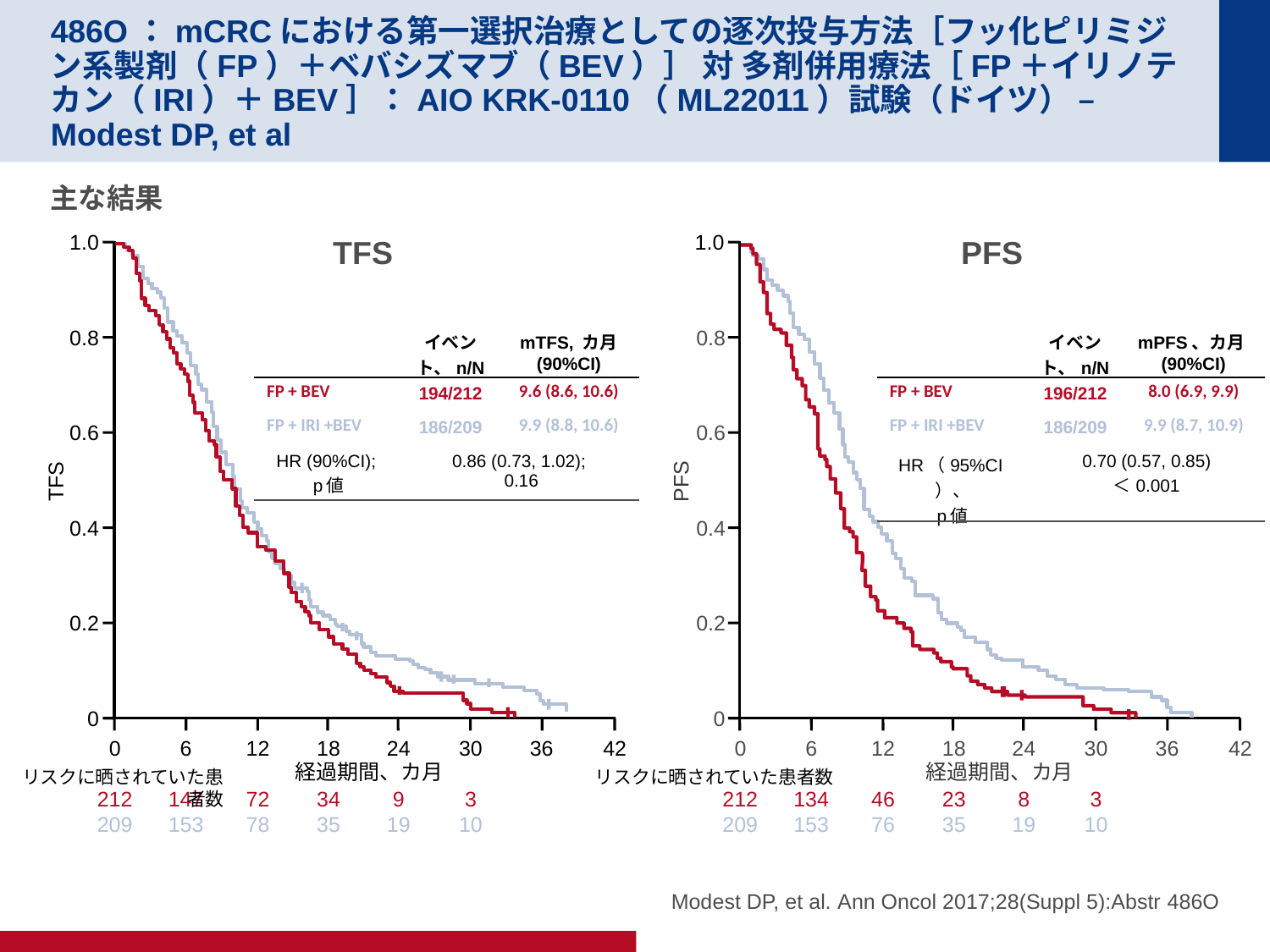

# 486O：mCRCにおける第一選択治療としての逐次投与方法［フッ化ピリミジン系製剤（FP）＋ベバシズマブ（BEV）］ 対 多剤併用療法［FP＋イリノテカン（IRI）＋BEV］：AIO KRK-0110（ML22011）試験（ドイツ） – Modest DP, et al
主な結果

1.0

0.8
0.6
TFS
0.4
0.2
0
0

212
209
6

147
153
12

72
78
18

34
35
24

9
19
30

3
10
36
42
経過期間、カ月
1.0

0.8
0.6
PFS
0.4
0.2
0
0

212
209
6

134
153
12

46
76
18

23
35
24

8
19
30

3
10
36
42
経過期間、カ月
TFS
PFS

|  | イベント、n/N | mTFS, カ月 (90%CI) |
| --- | --- | --- |
| FP + BEV | 194/212 | 9.6 (8.6, 10.6) |
| FP + IRI +BEV | 186/209 | 9.9 (8.8, 10.6) |
| HR (90%CI); p値 | 0.86 (0.73, 1.02); 0.16 |  |
|  | イベント、n/N | mPFS、カ月(90%CI) |
| --- | --- | --- |
| FP + BEV | 196/212 | 8.0 (6.9, 9.9) |
| FP + IRI +BEV | 186/209 | 9.9 (8.7, 10.9) |
| HR（95%CI）、 p値 | 0.70 (0.57, 0.85) ＜0.001 |  |
リスクに晒されていた患者数
リスクに晒されていた患者数
Modest DP, et al. Ann Oncol 2017;28(Suppl 5):Abstr 486O